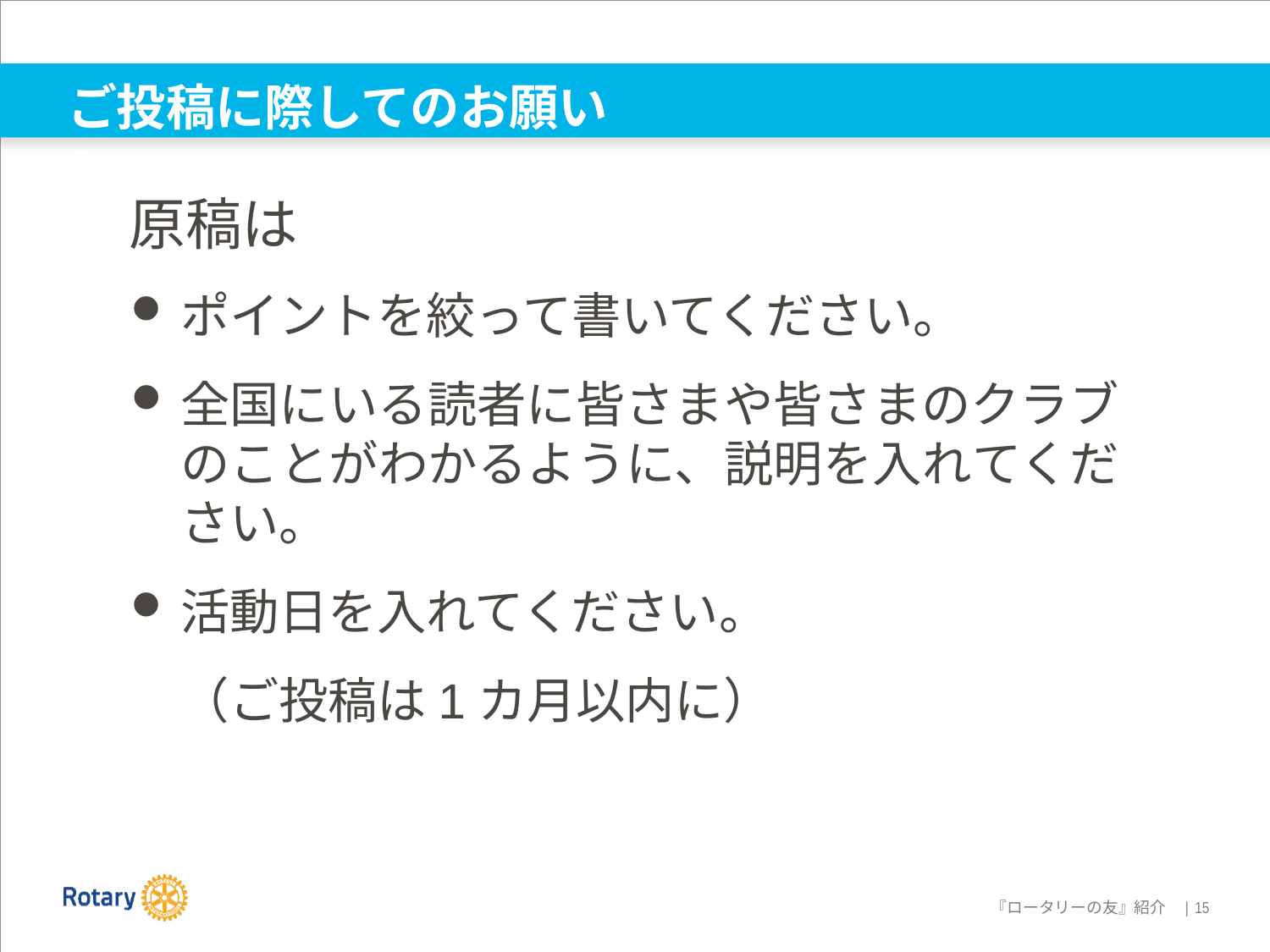

# ご投稿に際してのお願い　2
原稿は
ポイントを絞って書いてください。
全国にいる読者に皆さまや皆さまのクラブのことがわかるように、説明を入れてください。
活動日を入れてください。
（ご投稿は1カ月以内に）
『ロータリーの友』紹介   | 15